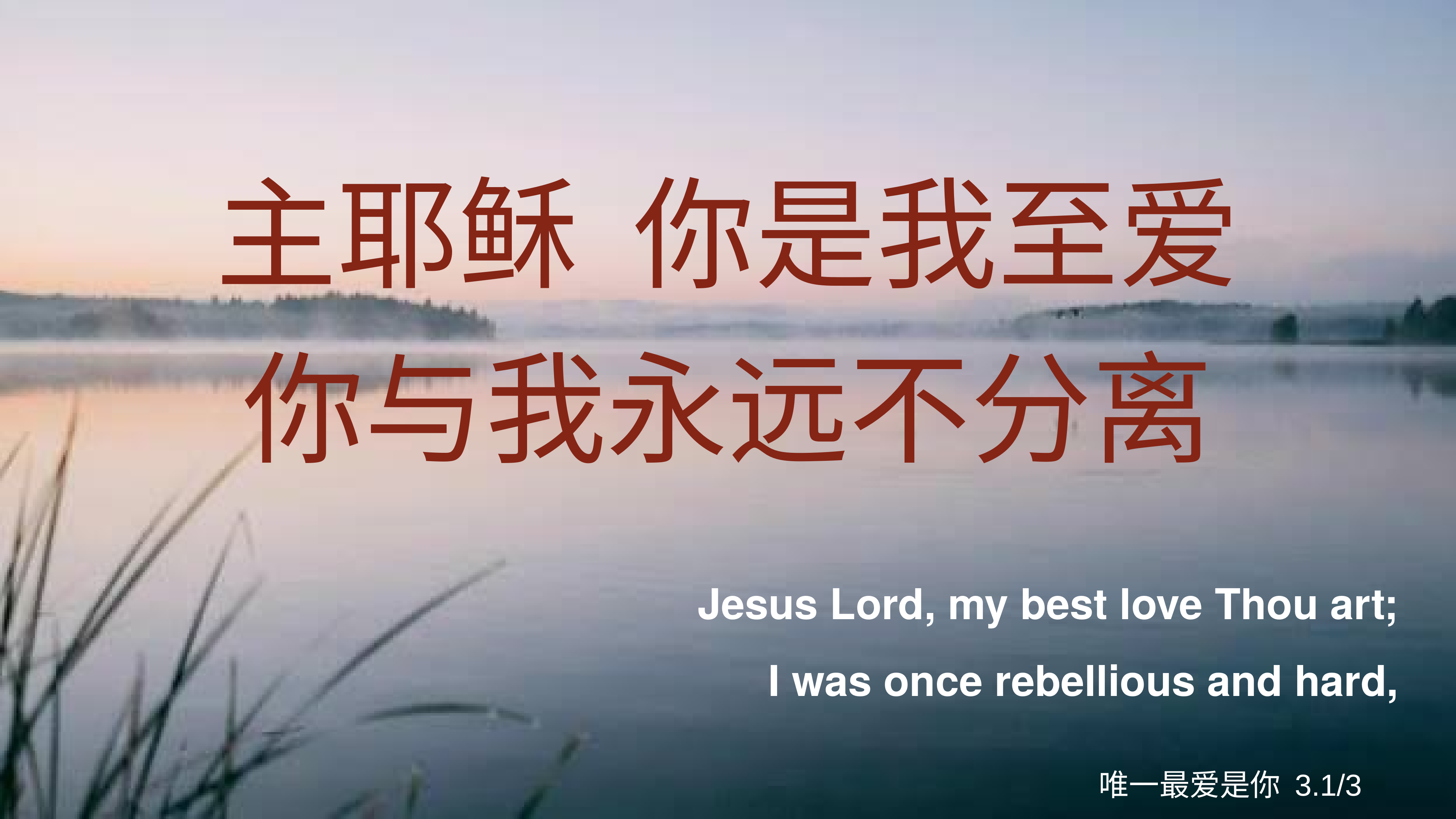

主耶稣  你是我至爱
你与我永远不分离
Jesus Lord, my best love Thou art;
I was once rebellious and hard,
唯一最爱是你 3.1/3